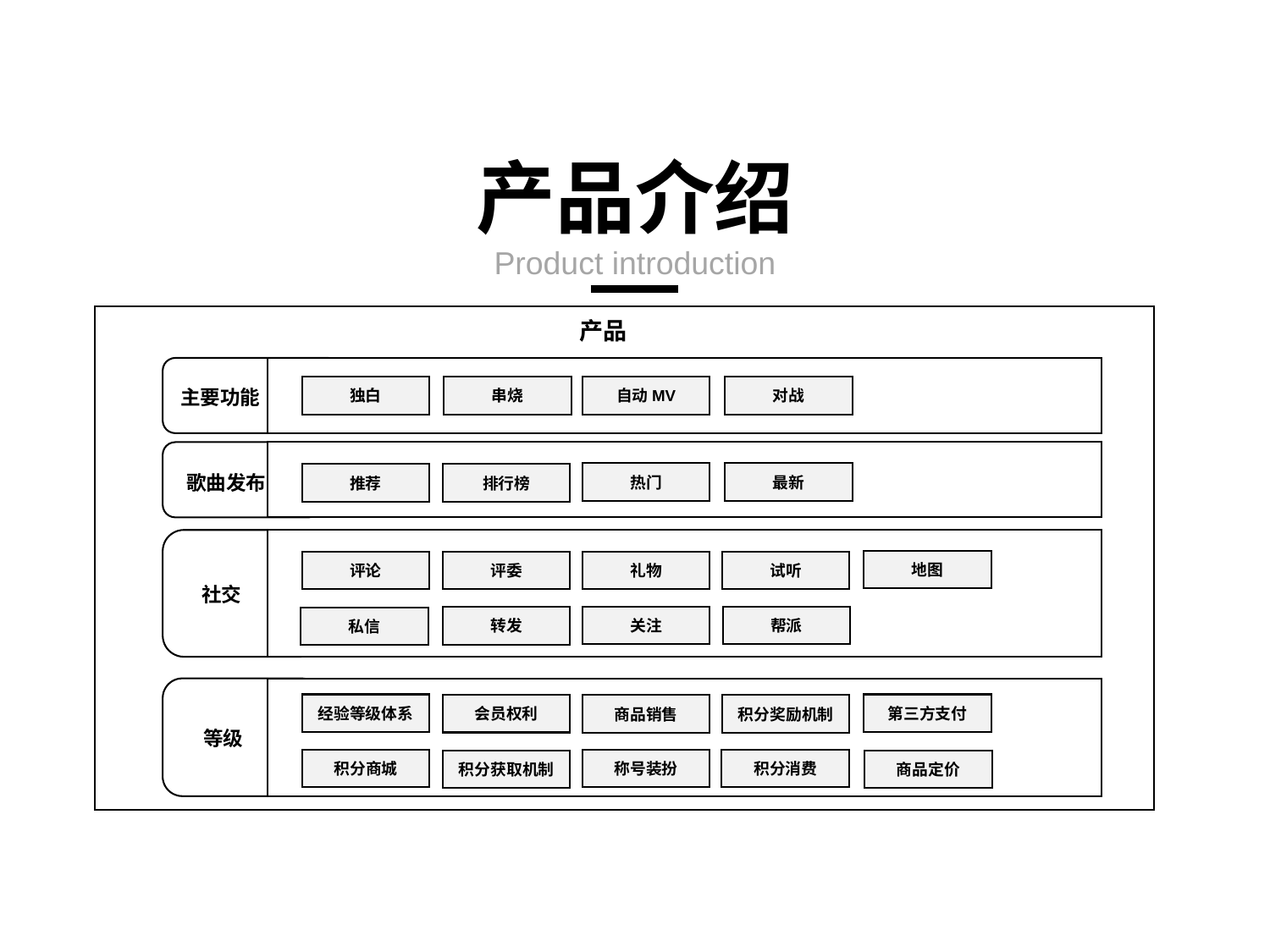

产品介绍
Product introduction

产品

独白
串烧
自动MV
对战
主要功能

热门
最新
歌曲发布
推荐
排行榜

地图
评论
评委
礼物
试听
社交
关注
帮派
转发
私信

经验等级体系
第三方支付
会员权利
商品销售
积分奖励机制
等级
积分商城
称号装扮
积分消费
积分获取机制
商品定价